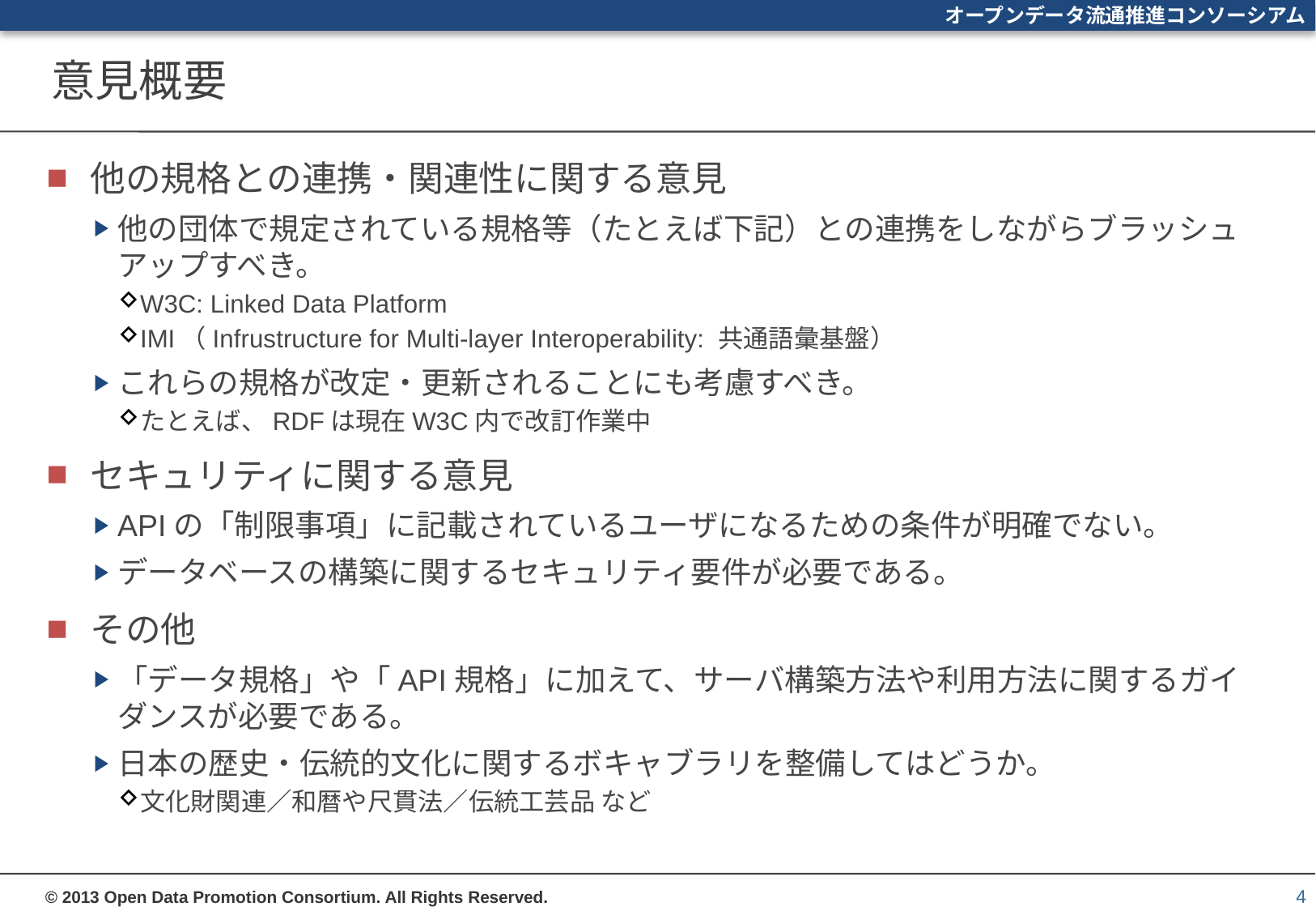

# 意見概要
他の規格との連携・関連性に関する意見
他の団体で規定されている規格等（たとえば下記）との連携をしながらブラッシュアップすべき。
W3C: Linked Data Platform
IMI（Infrustructure for Multi-layer Interoperability: 共通語彙基盤）
これらの規格が改定・更新されることにも考慮すべき。
たとえば、RDFは現在W3C内で改訂作業中
セキュリティに関する意見
APIの「制限事項」に記載されているユーザになるための条件が明確でない。
データベースの構築に関するセキュリティ要件が必要である。
その他
「データ規格」や「API規格」に加えて、サーバ構築方法や利用方法に関するガイダンスが必要である。
日本の歴史・伝統的文化に関するボキャブラリを整備してはどうか。
文化財関連／和暦や尺貫法／伝統工芸品 など

4